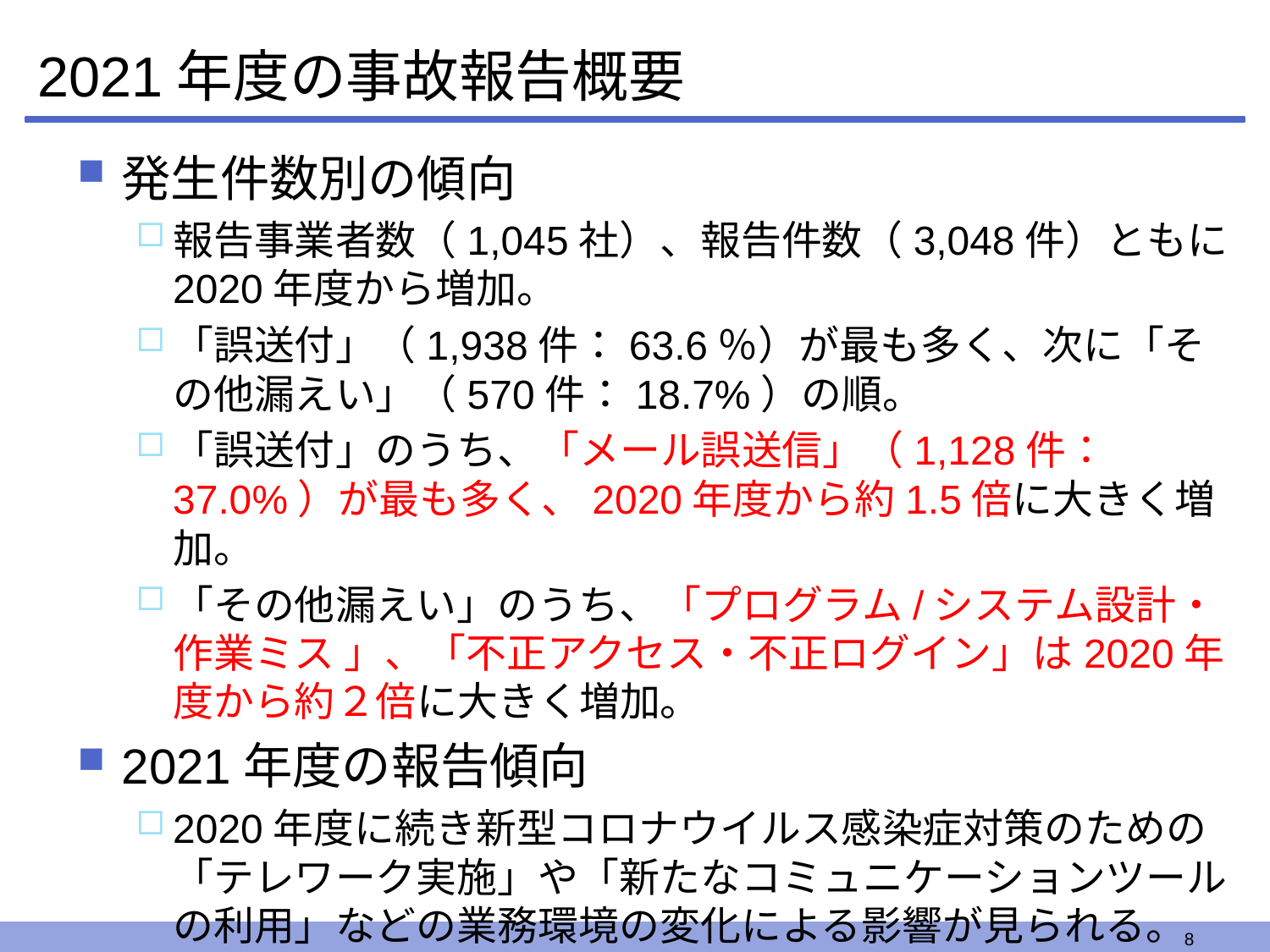

# 2021年度の事故報告概要
発生件数別の傾向
報告事業者数（1,045社）、報告件数（3,048件）ともに2020年度から増加。
「誤送付」（1,938件：63.6％）が最も多く、次に「その他漏えい」（570件：18.7%）の順。
「誤送付」のうち、「メール誤送信」（1,128件：37.0%）が最も多く、2020年度から約1.5倍に大きく増加。
「その他漏えい」のうち、「プログラム/システム設計・作業ミス 」、「不正アクセス・不正ログイン」は2020年度から約２倍に大きく増加。
2021年度の報告傾向
2020年度に続き新型コロナウイルス感染症対策のための「テレワーク実施」や「新たなコミュニケーションツールの利用」などの業務環境の変化による影響が見られる。

8